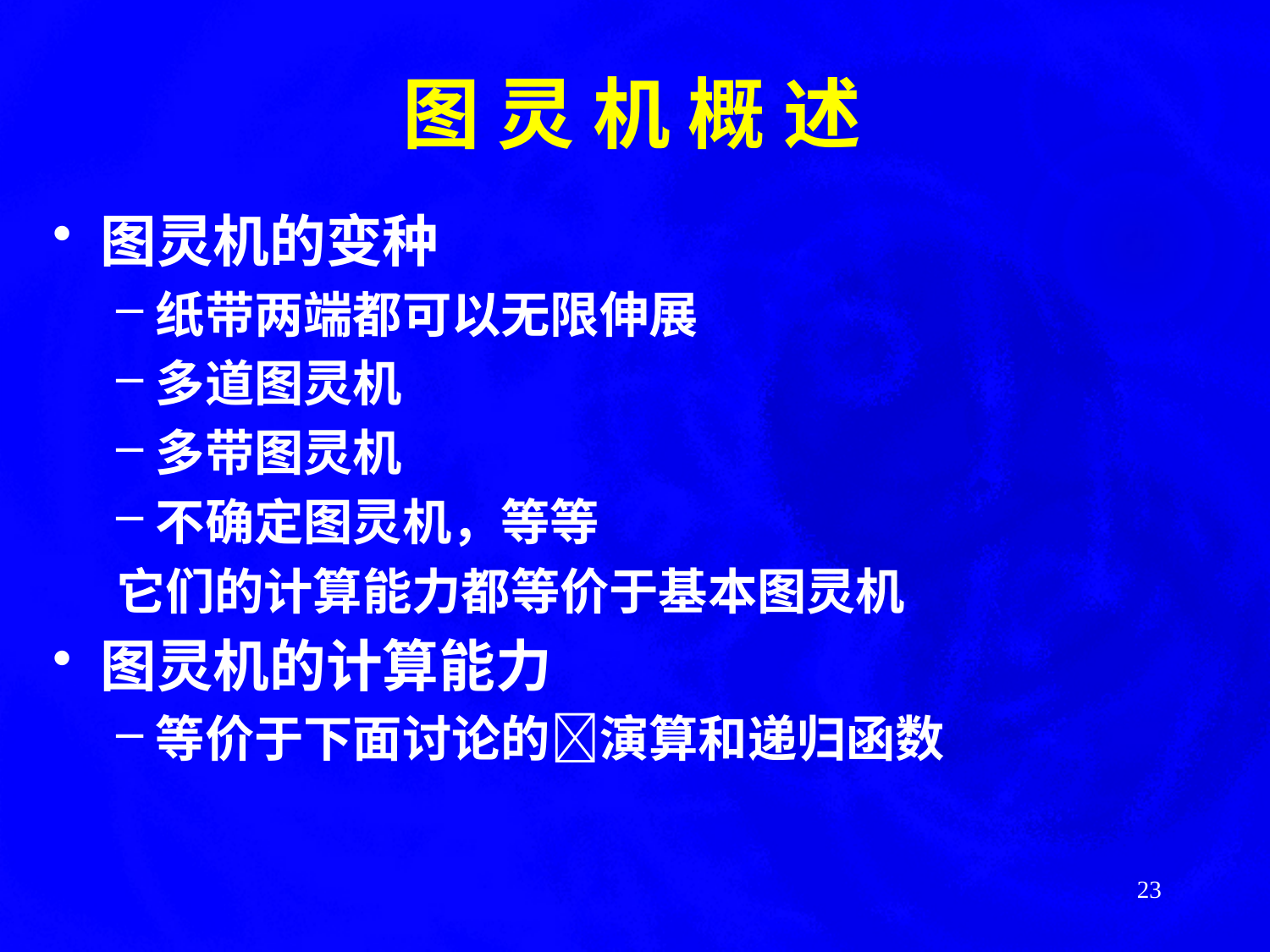

# 图 灵 机 概 述
图灵机的变种
纸带两端都可以无限伸展
多道图灵机
多带图灵机
不确定图灵机，等等
它们的计算能力都等价于基本图灵机
图灵机的计算能力
等价于下面讨论的λ演算和递归函数

23